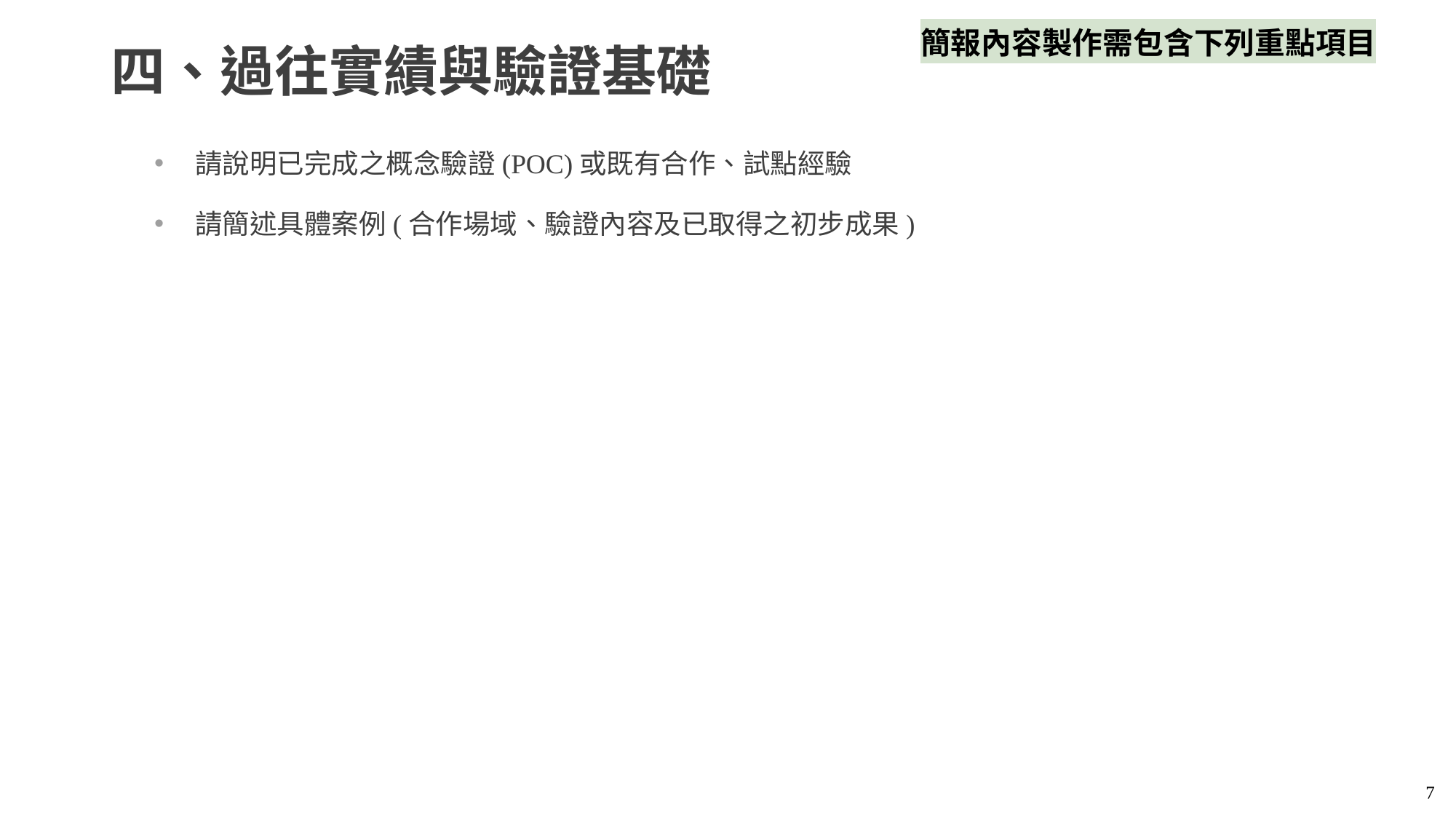

簡報內容製作需包含下列重點項目
# 四、過往實績與驗證基礎
請說明已完成之概念驗證(POC)或既有合作、試點經驗
請簡述具體案例(合作場域、驗證內容及已取得之初步成果)
7